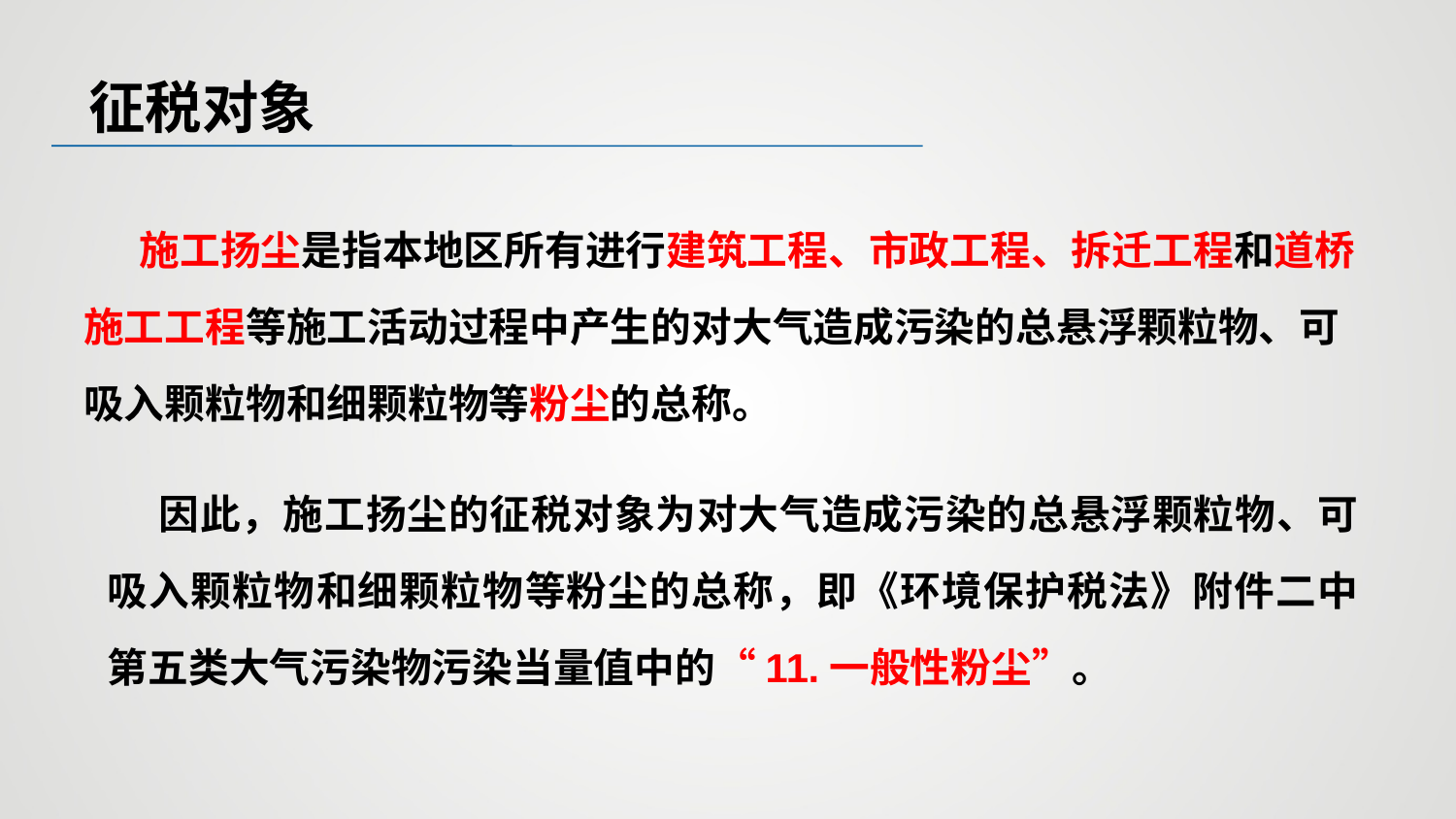

征税对象
     施工扬尘是指本地区所有进行建筑工程、市政工程、拆迁工程和道桥施工工程等施工活动过程中产生的对大气造成污染的总悬浮颗粒物、可吸入颗粒物和细颗粒物等粉尘的总称。
    因此，施工扬尘的征税对象为对大气造成污染的总悬浮颗粒物、可吸入颗粒物和细颗粒物等粉尘的总称，即《环境保护税法》附件二中第五类大气污染物污染当量值中的“11.一般性粉尘”。

25